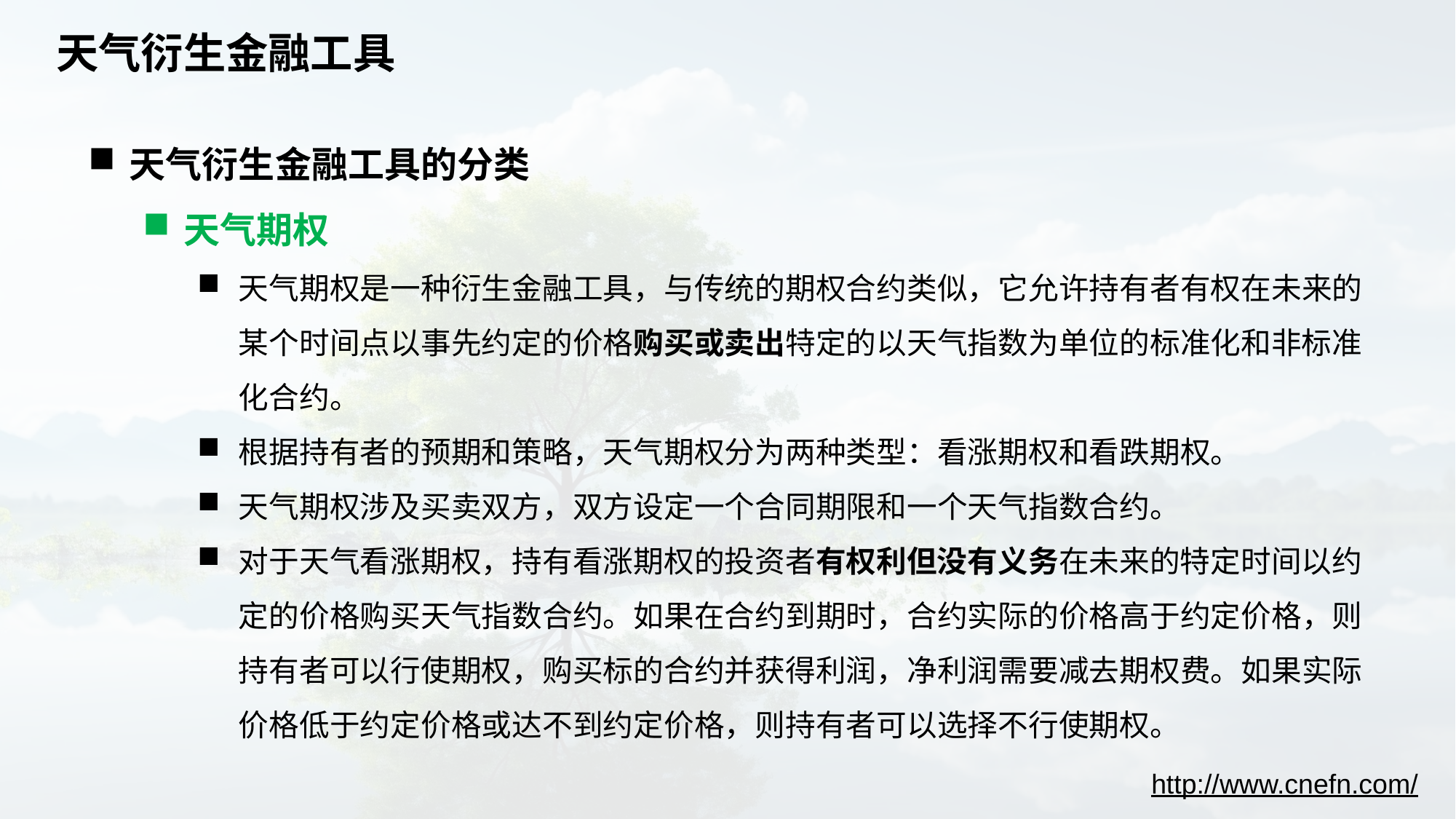

# 天气衍生金融工具
天气衍生金融工具的分类
天气期权
天气期权是一种衍生金融工具，与传统的期权合约类似，它允许持有者有权在未来的某个时间点以事先约定的价格购买或卖出特定的以天气指数为单位的标准化和非标准化合约。
根据持有者的预期和策略，天气期权分为两种类型：看涨期权和看跌期权。
天气期权涉及买卖双方，双方设定一个合同期限和一个天气指数合约。
对于天气看涨期权，持有看涨期权的投资者有权利但没有义务在未来的特定时间以约定的价格购买天气指数合约。如果在合约到期时，合约实际的价格高于约定价格，则持有者可以行使期权，购买标的合约并获得利润，净利润需要减去期权费。如果实际价格低于约定价格或达不到约定价格，则持有者可以选择不行使期权。